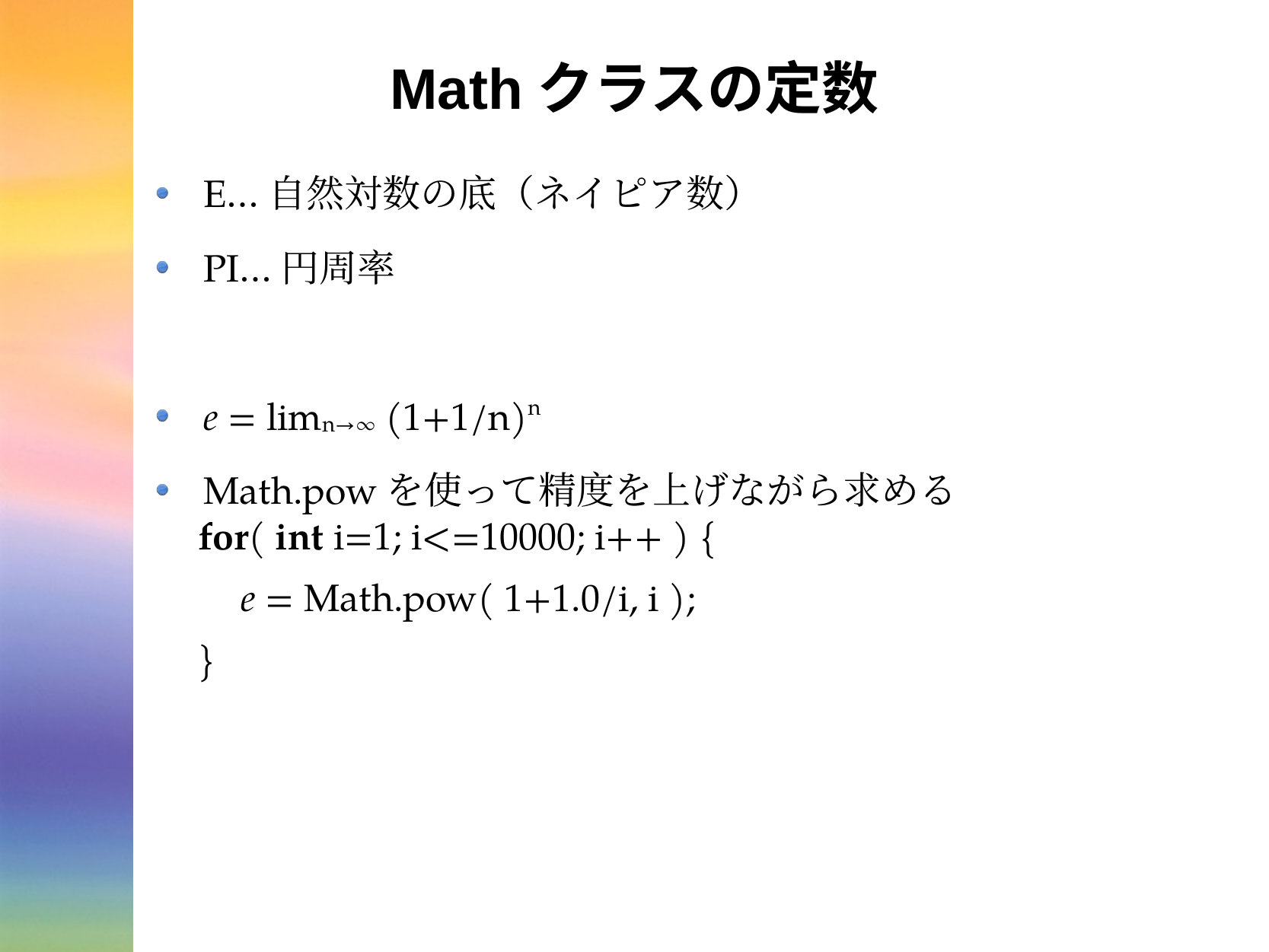

# Mathクラスの定数
E…自然対数の底（ネイピア数）
PI…円周率

e = limn→∞ (1+1/n)n
Math.powを使って精度を上げながら求める
for( int i=1; i<=10000; i++ ) {
e = Math.pow( 1+1.0/i, i );
}